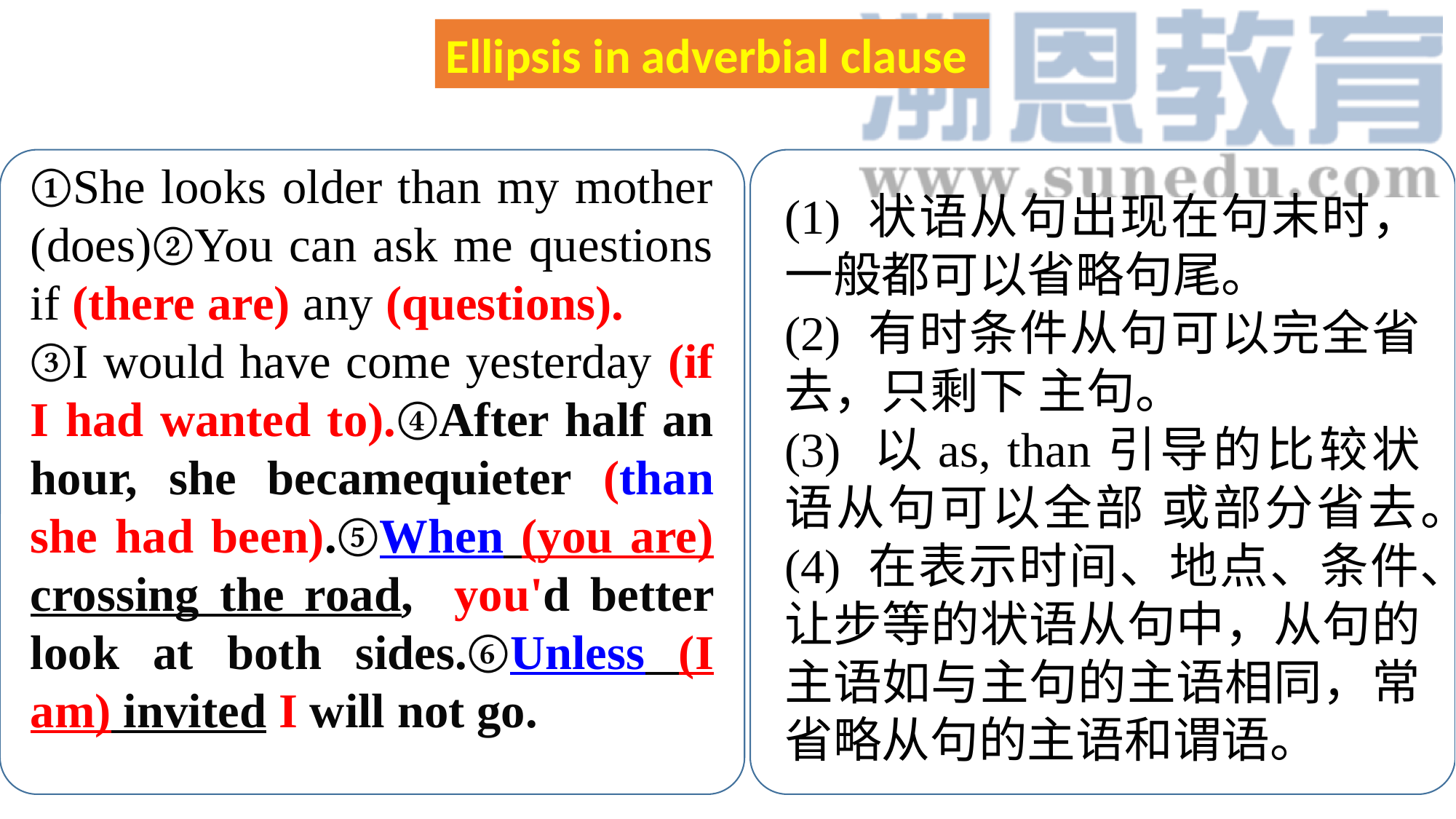

Ellipsis in adverbial clause

①She looks older than my mother (does)②You can ask me questions if (there are) any (questions).
③I would have come yesterday (if I had wanted to).④After half an hour, she becamequieter (than she had been).⑤When (you are) crossing the road,  you'd better look at both sides.⑥Unless (I am) invited I will not go.

(1) 状语从句出现在句末时，一般都可以省略句尾。
(2) 有时条件从句可以完全省去，只剩下 主句。
(3) 以as, than引导的比较状语从句可以全部 或部分省去。
(4) 在表示时间、地点、条件、让步等的状语从句中，从句的主语如与主句的主语相同，常省略从句的主语和谓语。